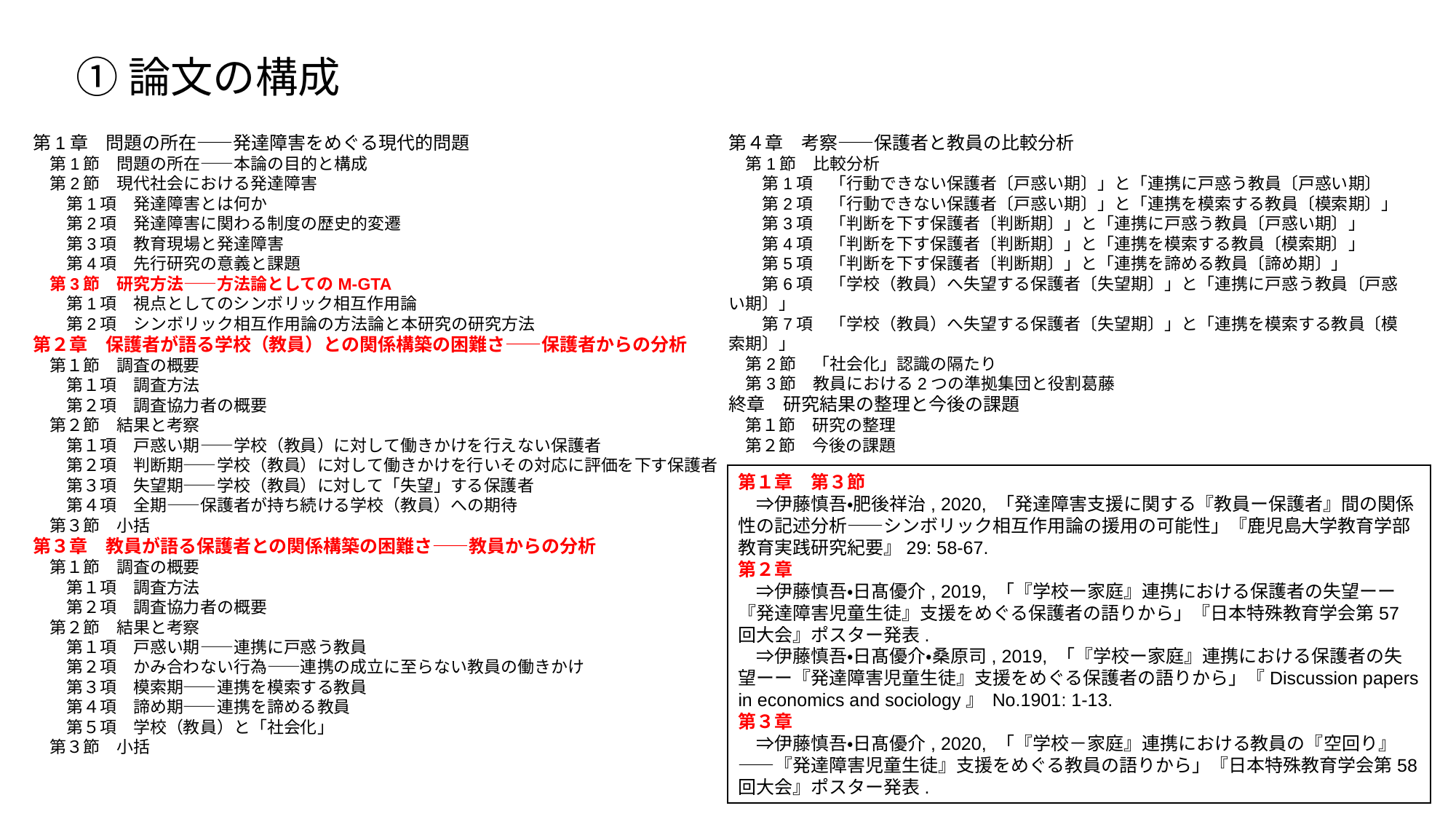

# ①論文の構成
第1章　問題の所在――発達障害をめぐる現代的問題
　第1節　問題の所在――本論の目的と構成
　第2節　現代社会における発達障害
　　第1項　発達障害とは何か
　　第2項　発達障害に関わる制度の歴史的変遷
　　第3項　教育現場と発達障害
　　第4項　先行研究の意義と課題
　第3節　研究方法――方法論としてのM-GTA
　　第1項　視点としてのシンボリック相互作用論
　　第2項　シンボリック相互作用論の方法論と本研究の研究方法
第２章　保護者が語る学校（教員）との関係構築の困難さ――保護者からの分析
　第１節　調査の概要
　　第１項　調査方法
　　第２項　調査協力者の概要
　第２節　結果と考察
　　第１項　戸惑い期――学校（教員）に対して働きかけを行えない保護者
　　第２項　判断期――学校（教員）に対して働きかけを行いその対応に評価を下す保護者
　　第３項　失望期――学校（教員）に対して「失望」する保護者
　　第４項　全期――保護者が持ち続ける学校（教員）への期待
　第３節　小括
第３章　教員が語る保護者との関係構築の困難さ――教員からの分析
　第１節　調査の概要
　　第１項　調査方法
　　第２項　調査協力者の概要
　第２節　結果と考察
　　第１項　戸惑い期――連携に戸惑う教員
　　第２項　かみ合わない行為――連携の成立に至らない教員の働きかけ
　　第３項　模索期――連携を模索する教員
　　第４項　諦め期――連携を諦める教員
　　第５項　学校（教員）と「社会化」
　第３節　小括

第４章　考察――保護者と教員の比較分析
　第1節　比較分析
　　第1項　「行動できない保護者〔戸惑い期〕」と「連携に戸惑う教員〔戸惑い期〕
　　第2項　「行動できない保護者〔戸惑い期〕」と「連携を模索する教員〔模索期〕」
　　第3項　「判断を下す保護者〔判断期〕」と「連携に戸惑う教員〔戸惑い期〕」
　　第4項　「判断を下す保護者〔判断期〕」と「連携を模索する教員〔模索期〕」
　　第5項　「判断を下す保護者〔判断期〕」と「連携を諦める教員〔諦め期〕」
　　第6項　「学校（教員）へ失望する保護者〔失望期〕」と「連携に戸惑う教員〔戸惑い期〕」
　　第7項　「学校（教員）へ失望する保護者〔失望期〕」と「連携を模索する教員〔模索期〕」
　第2節　「社会化」認識の隔たり
　第3節　教員における2つの準拠集団と役割葛藤
終章　研究結果の整理と今後の課題
　第１節　研究の整理
　第２節　今後の課題
第１章　第３節
　⇒伊藤慎吾・肥後祥治, 2020, 「発達障害支援に関する『教員ー保護者』間の関係性の記述分析――シンボリック相互作用論の援用の可能性」『鹿児島大学教育学部教育実践研究紀要』29: 58-67.
第２章
　⇒伊藤慎吾・日髙優介, 2019, 「『学校ー家庭』連携における保護者の失望ーー『発達障害児童生徒』支援をめぐる保護者の語りから」『日本特殊教育学会第57回大会』ポスター発表.
　⇒伊藤慎吾・日髙優介・桑原司, 2019, 「『学校ー家庭』連携における保護者の失望ーー『発達障害児童生徒』支援をめぐる保護者の語りから」『Discussion papers in economics and sociology』 No.1901: 1-13.
第３章
　⇒伊藤慎吾・日髙優介, 2020, 「『学校－家庭』連携における教員の『空回り』――『発達障害児童生徒』支援をめぐる教員の語りから」『日本特殊教育学会第58回大会』ポスター発表.
3